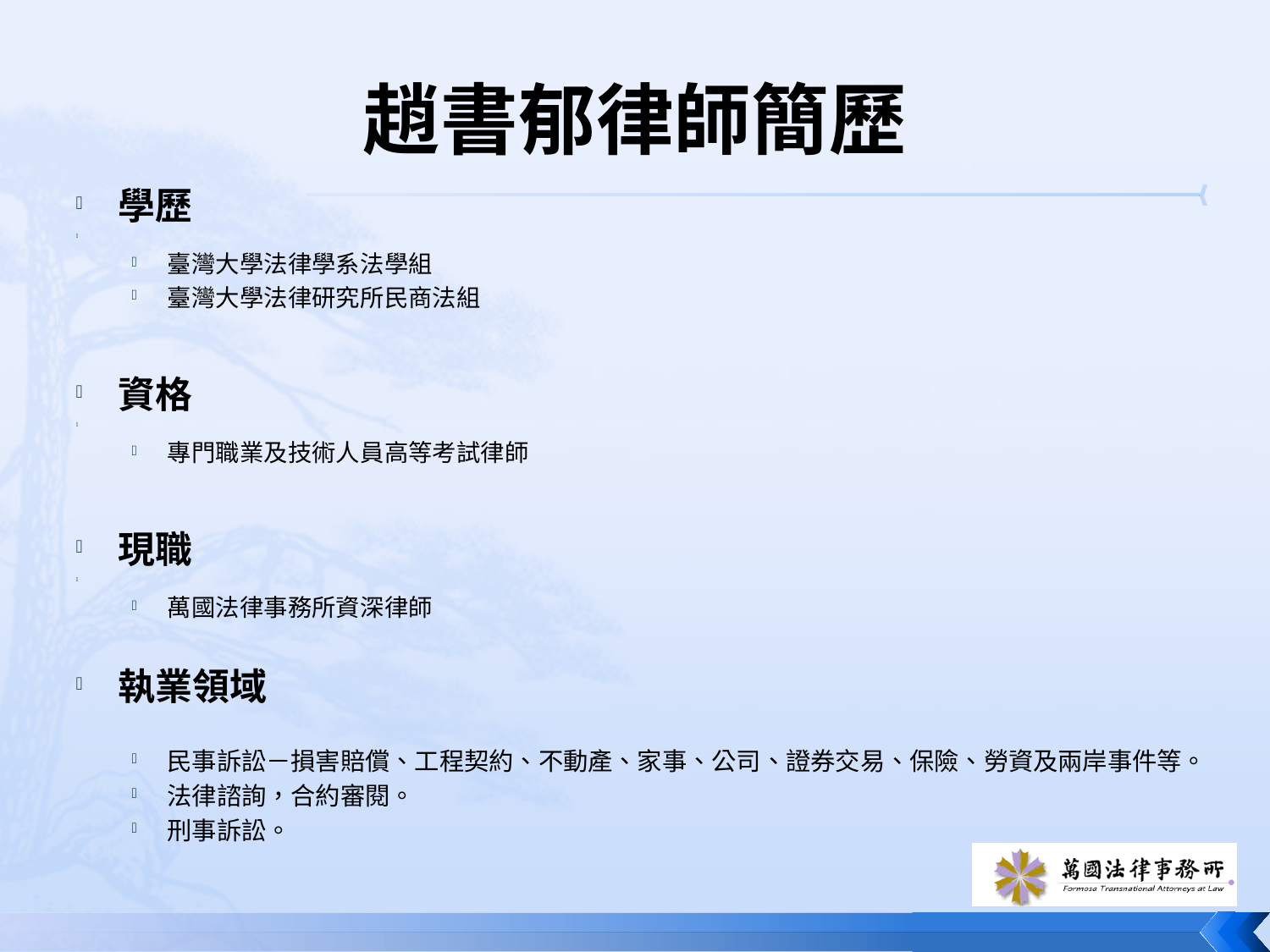

# 趙書郁律師簡歷
學歷

臺灣大學法律學系法學組
臺灣大學法律研究所民商法組

資格

專門職業及技術人員高等考試律師

現職

萬國法律事務所資深律師

執業領域

民事訴訟－損害賠償、工程契約、不動產、家事、公司、證券交易、保險、勞資及兩岸事件等。
法律諮詢，合約審閱。
刑事訴訟。